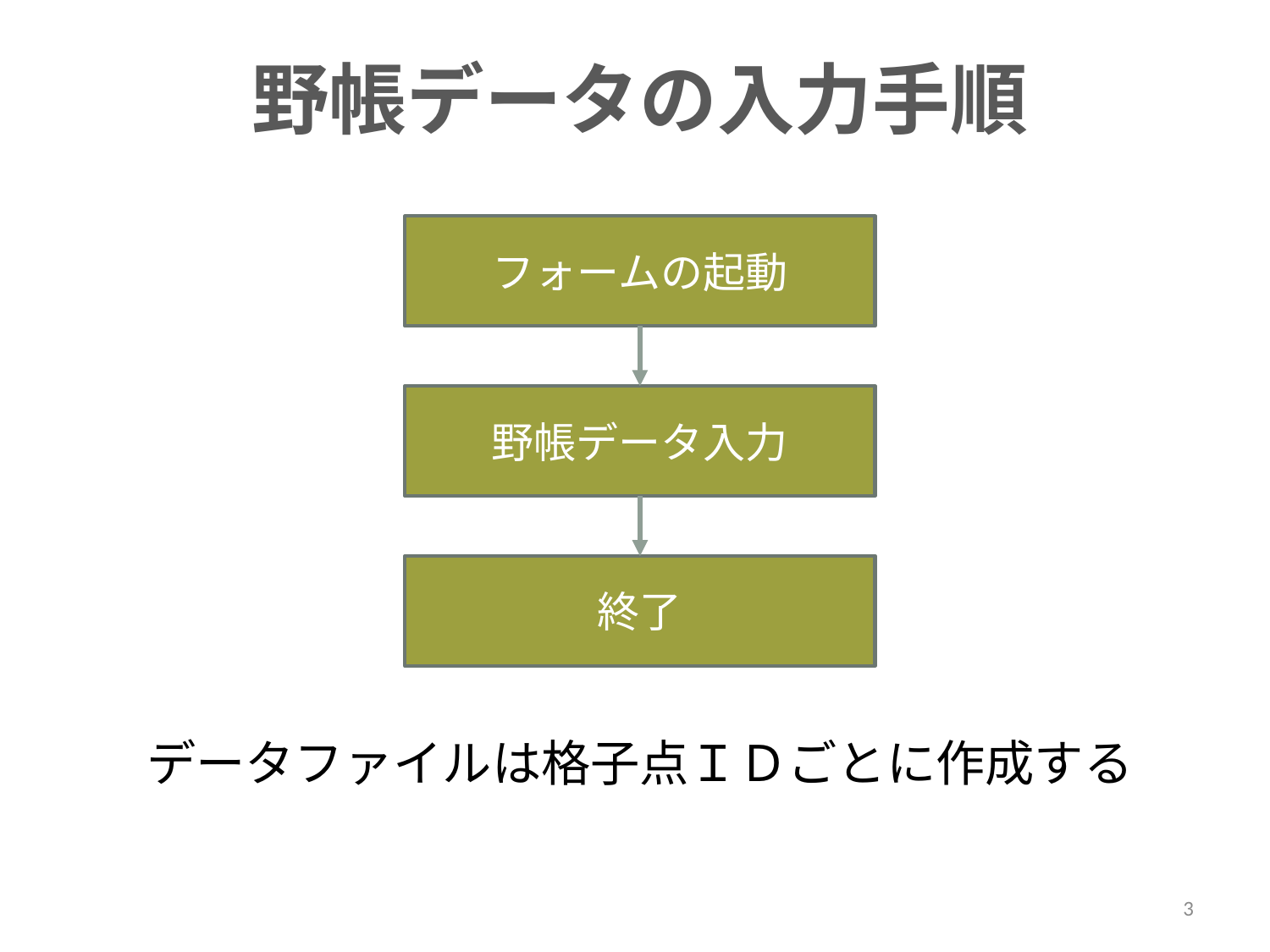

# 野帳データの入力手順
フォームの起動
野帳データ入力
終了
データファイルは格子点ＩＤごとに作成する
3